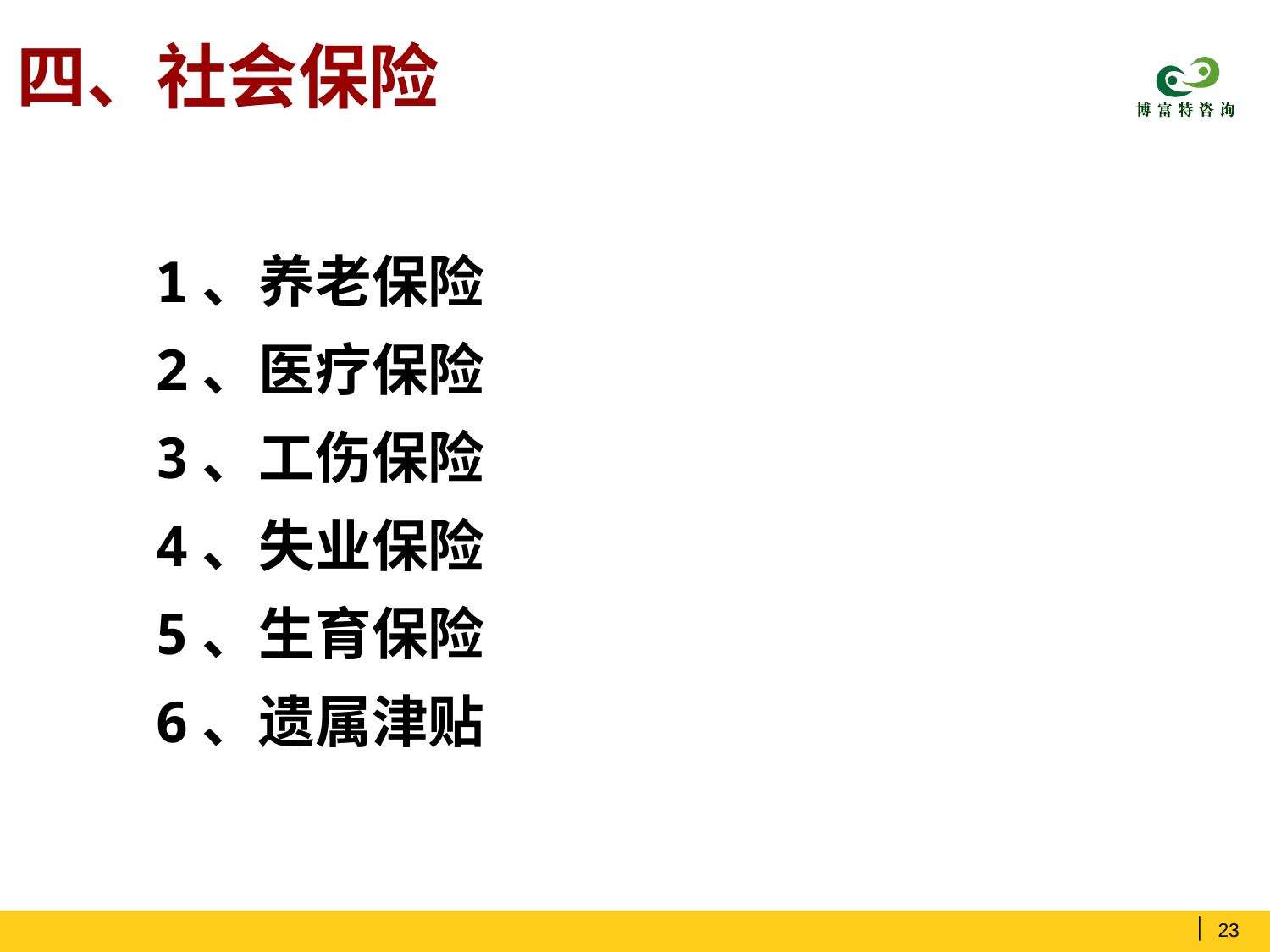

# 四、社会保险
1、养老保险
2、医疗保险
3、工伤保险
4、失业保险
5、生育保险
6、遗属津贴